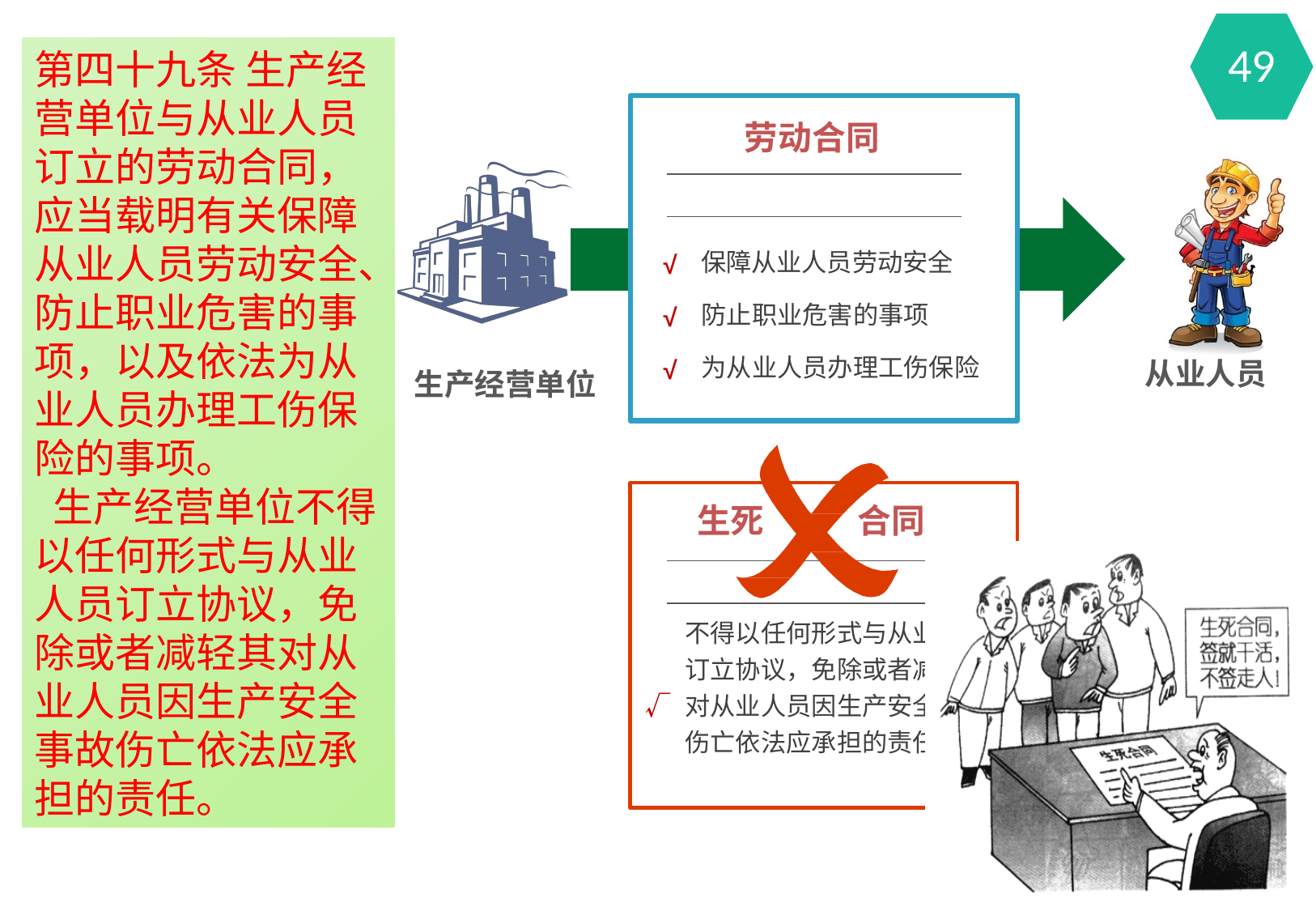

49
第四十九条 生产经营单位与从业人员订立的劳动合同，应当载明有关保障从业人员劳动安全、防止职业危害的事项，以及依法为从业人员办理工伤保险的事项。
 生产经营单位不得以任何形式与从业人员订立协议，免除或者减轻其对从业人员因生产安全事故伤亡依法应承担的责任。

劳动合同

保障从业人员劳动安全
√

防止职业危害的事项
√

为从业人员办理工伤保险
√
从业人员
生产经营单位

生死
合同

不得以任何形式与从业人员 订立协议，免除或者减轻其
√	对从业人员因生产安全事故 伤亡依法应承担的责任